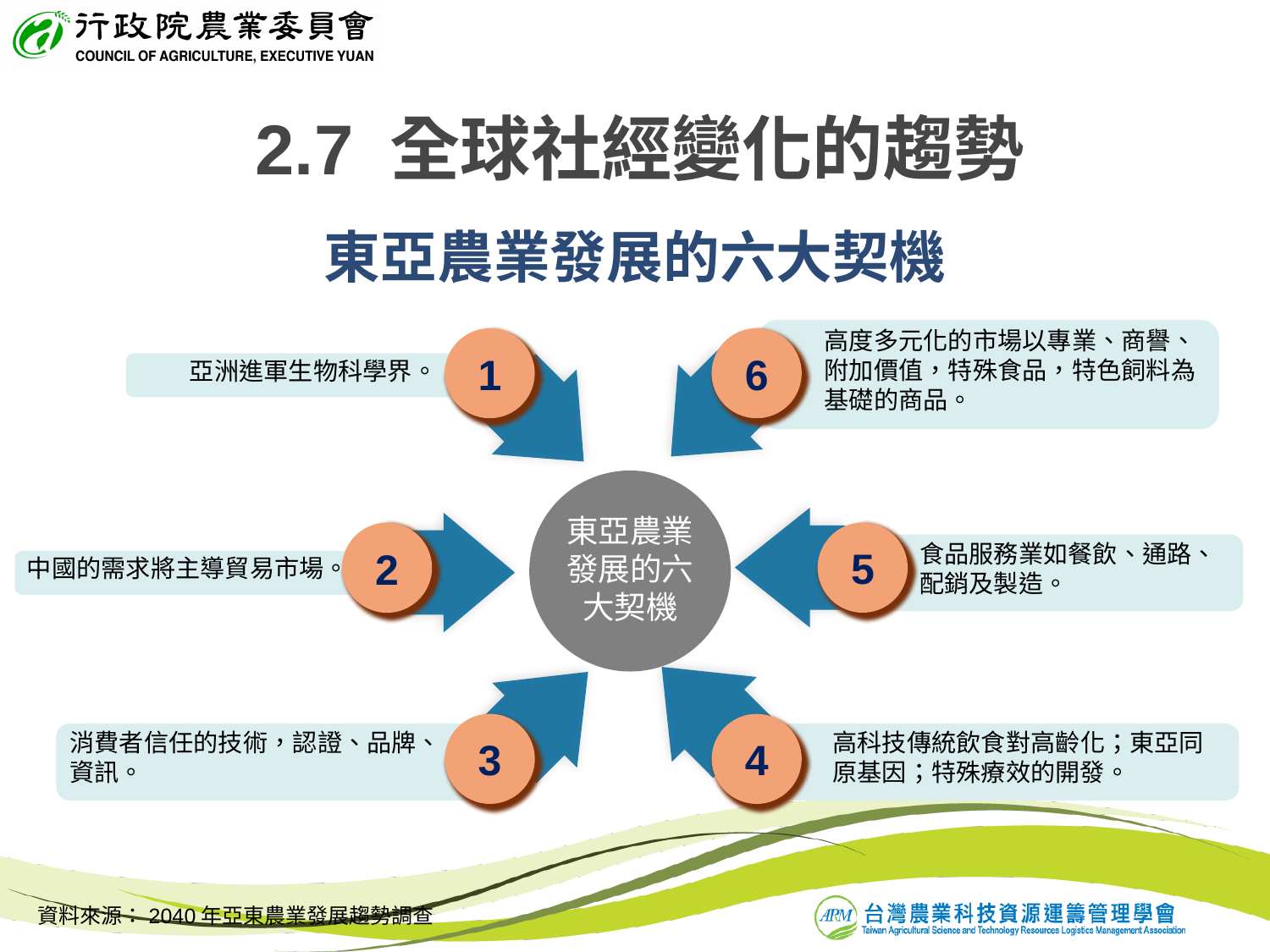

2.7 全球社經變化的趨勢
東亞農業發展的六大契機
高度多元化的市場以專業、商譽、附加價值，特殊食品，特色飼料為基礎的商品。
亞洲進軍生物科學界。

1
6

東亞農業發展的六大契機

5
2
中國的需求將主導貿易市場。
食品服務業如餐飲、通路、配銷及製造。

消費者信任的技術，認證、品牌、
資訊。
高科技傳統飲食對高齡化；東亞同原基因；特殊療效的開發。
3
4
資料來源：2040年亞東農業發展趨勢調查